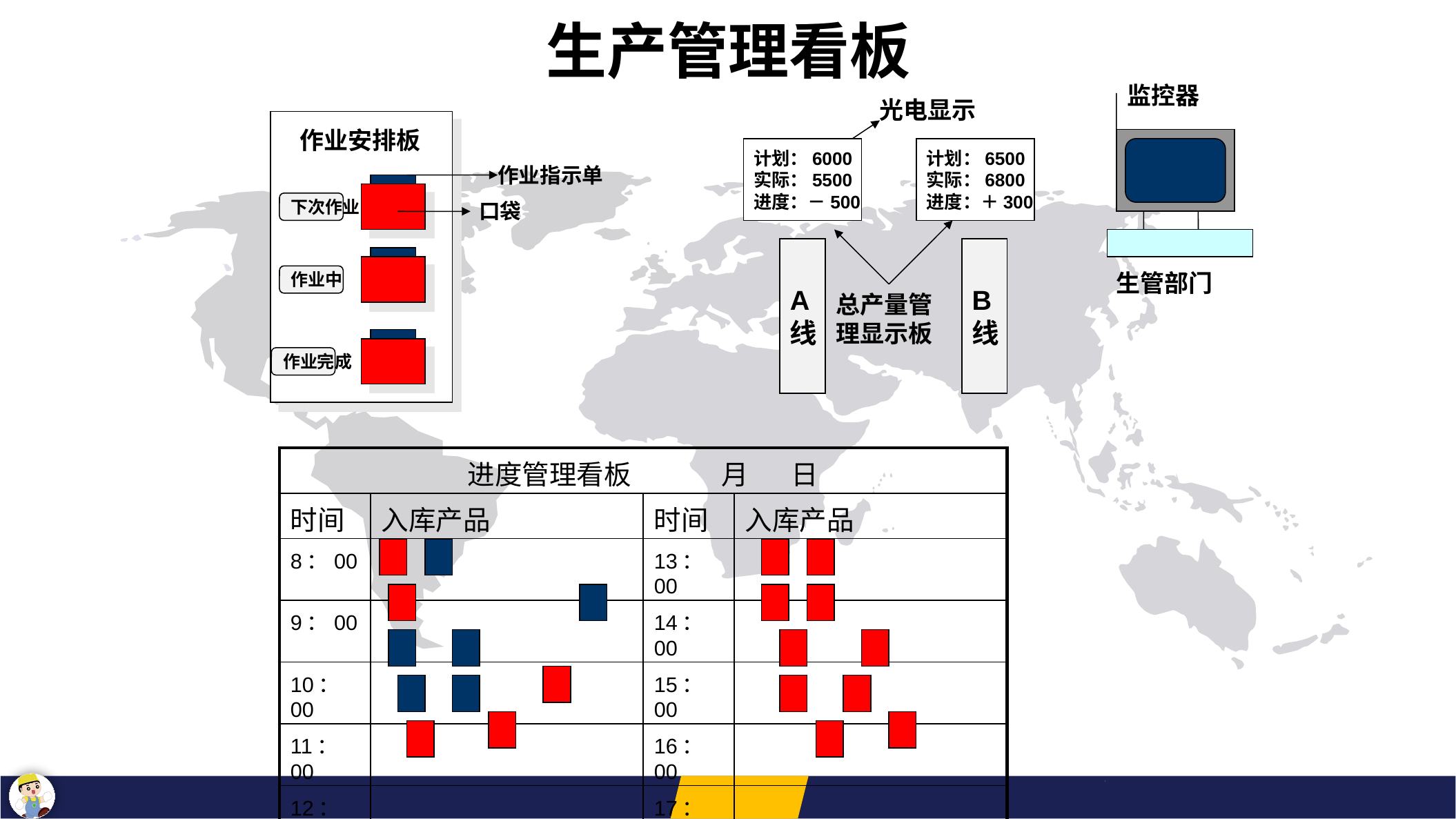

生产管理看板
监控器
光电显示

作业安排板

计划：6000
实际：5500
进度：－500
计划：6500
实际：6800
进度：＋300

作业指示单

下次作业
口袋

A
线
B
线

生管部门
作业中
总产量管
理显示板

作业完成
| 进度管理看板 月 日 |  |  |  |
| --- | --- | --- | --- |
| 时间 | 入库产品 | 时间 | 入库产品 |
| 8：00 |  | 13：00 |  |
| 9：00 |  | 14：00 |  |
| 10：00 |  | 15：00 |  |
| 11：00 |  | 16：00 |  |
| 12：00 |  | 17：00 |  |